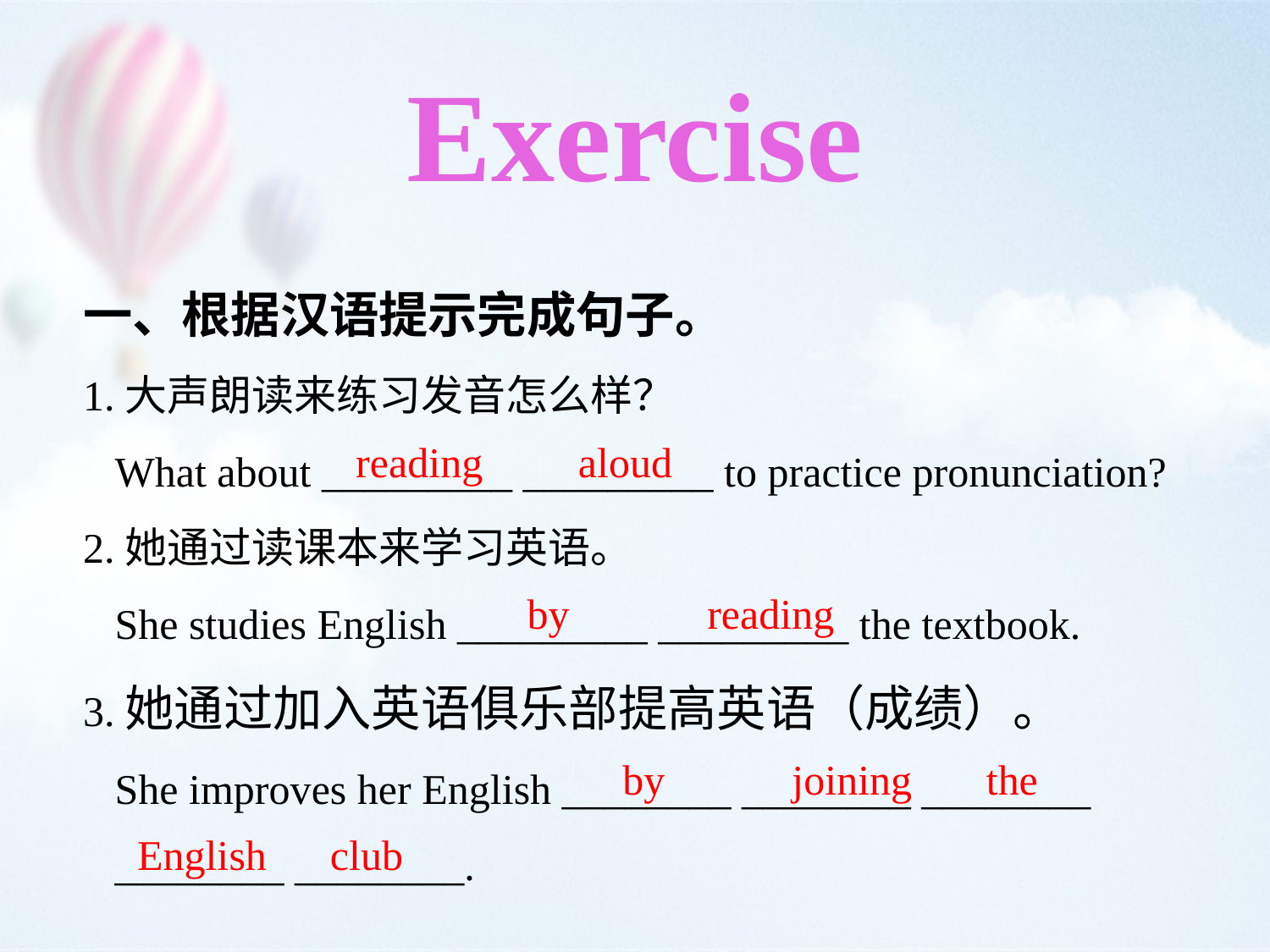

Exercise
一、根据汉语提示完成句子。
1.大声朗读来练习发音怎么样？
   What about _________ _________ to practice pronunciation?
2.她通过读课本来学习英语。
   She studies English _________ _________ the textbook.
3.她通过加入英语俱乐部提高英语（成绩）。
   She improves her English ________ ________ ________
   ________ ________.
reading         aloud
by             reading
by            joining       the
English      club